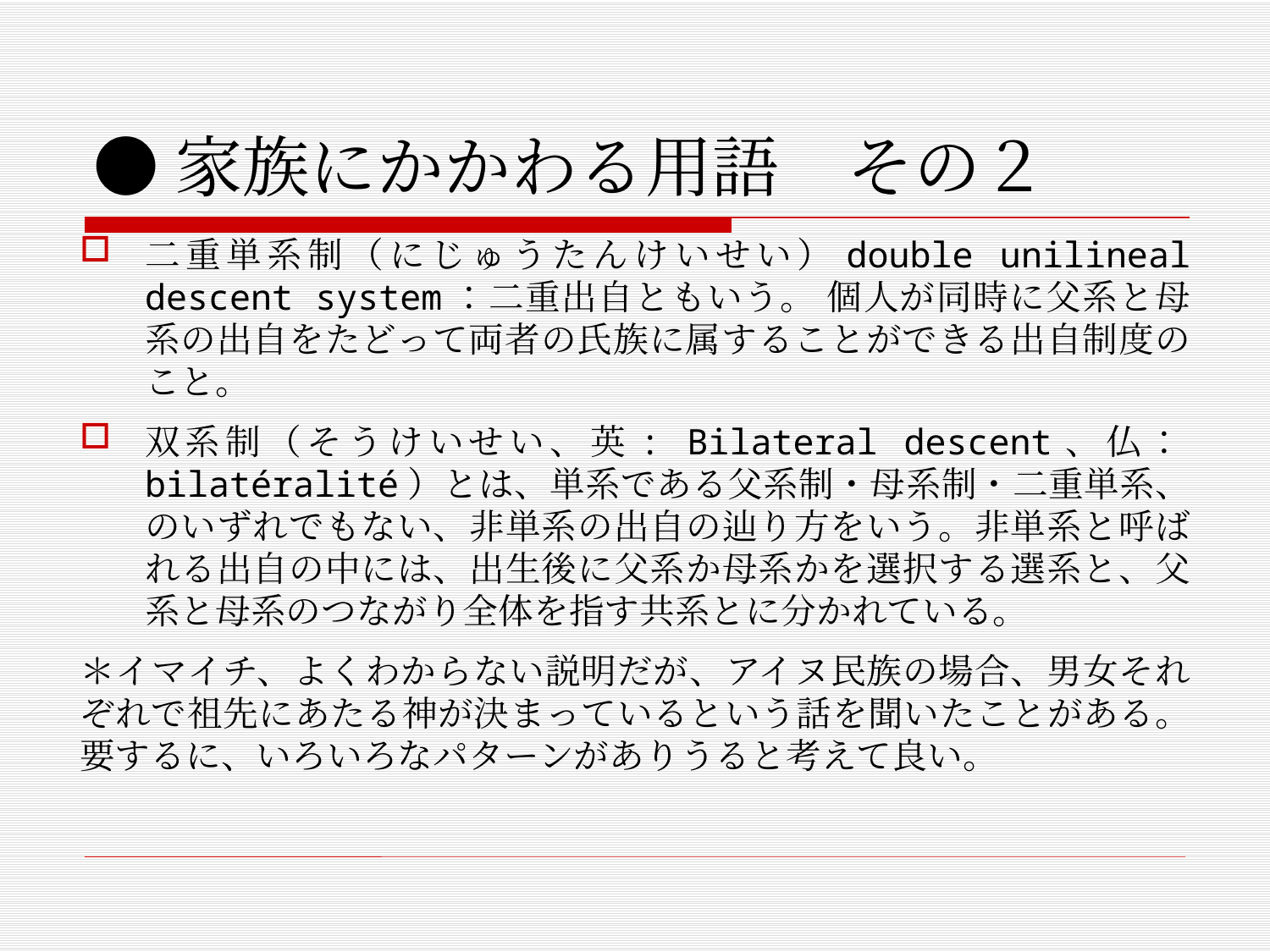

# ●家族にかかわる用語　その２
二重単系制（にじゅうたんけいせい）double unilineal descent system：二重出自ともいう。 個人が同時に父系と母系の出自をたどって両者の氏族に属することができる出自制度のこと。
双系制（そうけいせい、英: Bilateral descent、仏：bilatéralité）とは、単系である父系制・母系制・二重単系、のいずれでもない、非単系の出自の辿り方をいう。非単系と呼ばれる出自の中には、出生後に父系か母系かを選択する選系と、父系と母系のつながり全体を指す共系とに分かれている。
＊イマイチ、よくわからない説明だが、アイヌ民族の場合、男女それぞれで祖先にあたる神が決まっているという話を聞いたことがある。要するに、いろいろなパターンがありうると考えて良い。